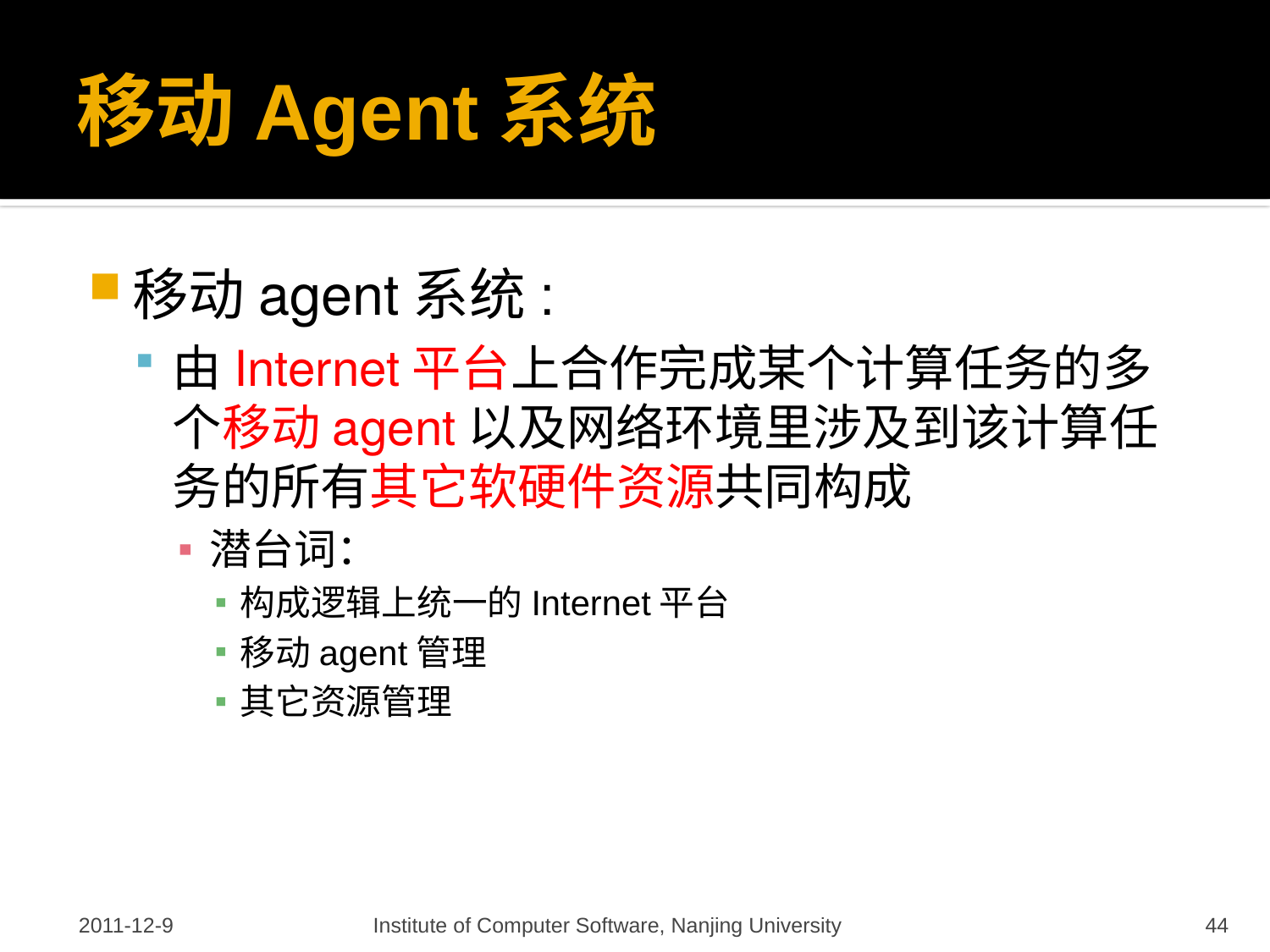

# 移动Agent系统
移动agent系统:
由Internet平台上合作完成某个计算任务的多个移动agent以及网络环境里涉及到该计算任务的所有其它软硬件资源共同构成
潜台词：
构成逻辑上统一的Internet平台
移动agent管理
其它资源管理

2011-12-9
Institute of Computer Software, Nanjing University
44